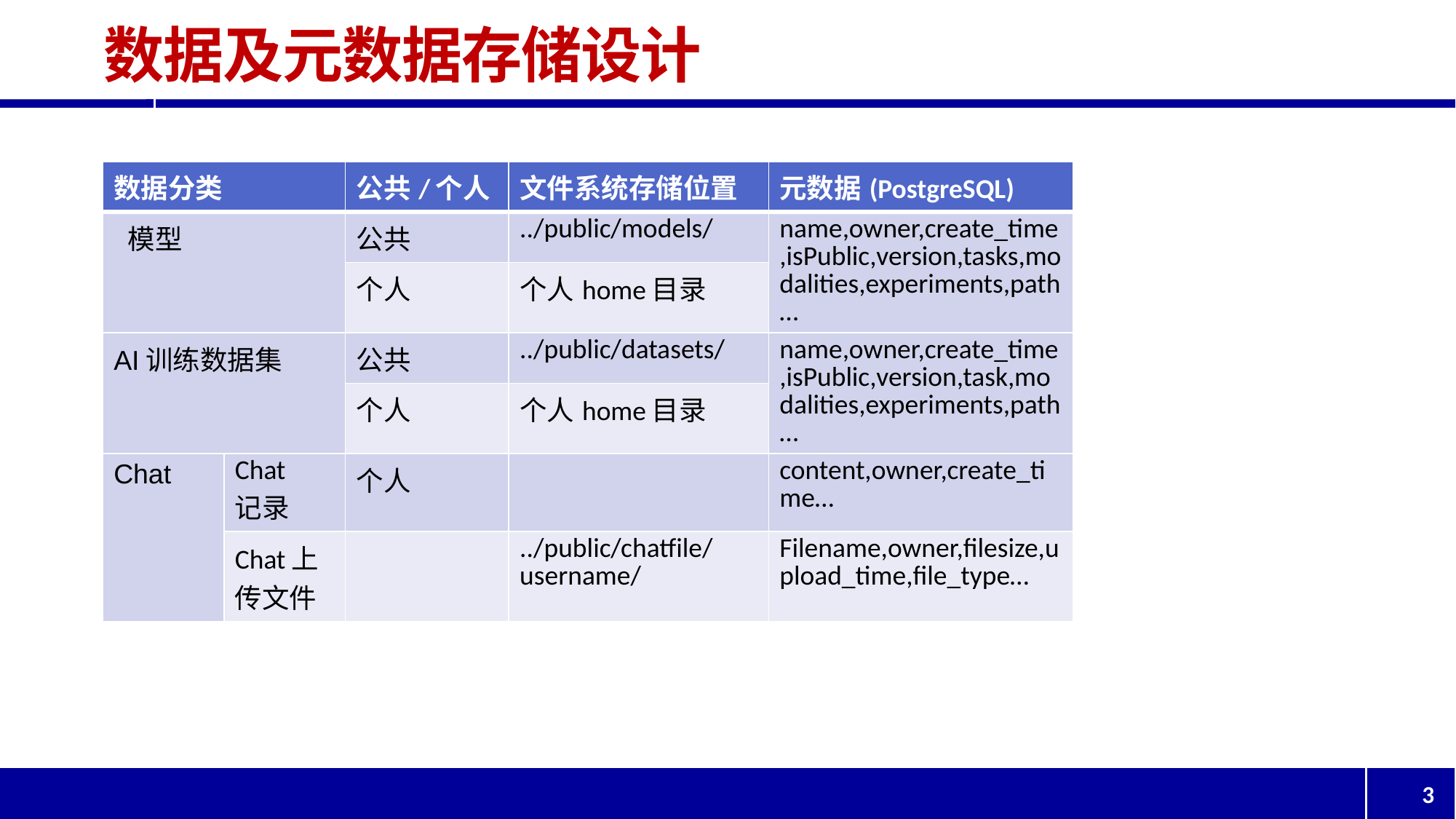

# 数据及元数据存储设计
| 数据分类 |  | 公共/个人 | 文件系统存储位置 | 元数据(PostgreSQL) |
| --- | --- | --- | --- | --- |
| 模型 |  | 公共 | ../public/models/ | name,owner,create\_time,isPublic,version,tasks,modalities,experiments,path… |
|  |  | 个人 | 个人home目录 |  |
| AI训练数据集 |  | 公共 | ../public/datasets/ | name,owner,create\_time,isPublic,version,task,modalities,experiments,path… |
|  |  | 个人 | 个人home目录 |  |
| Chat | Chat 记录 | 个人 |  | content,owner,create\_time… |
|  | Chat上传文件 |  | ../public/chatfile/username/ | Filename,owner,filesize,upload\_time,file\_type… |